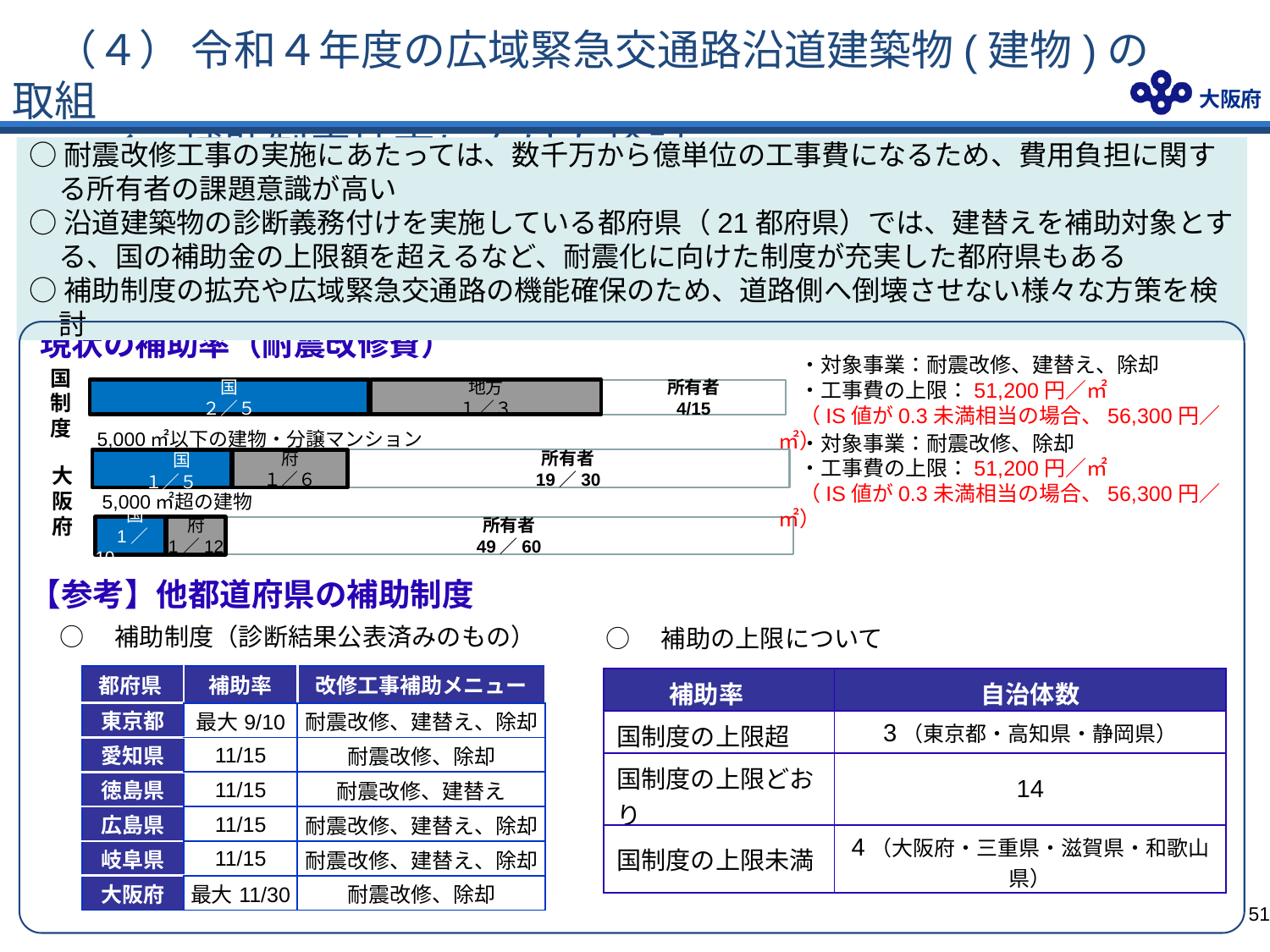

（４） 令和４年度の広域緊急交通路沿道建築物(建物)の取組
　　イ．補助制度拡充に向けた検討
○耐震改修工事の実施にあたっては、数千万から億単位の工事費になるため、費用負担に関する所有者の課題意識が高い
○沿道建築物の診断義務付けを実施している都府県（21都府県）では、建替えを補助対象とする、国の補助金の上限額を超えるなど、耐震化に向けた制度が充実した都府県もある
○補助制度の拡充や広域緊急交通路の機能確保のため、道路側へ倒壊させない様々な方策を検討
現状の補助率（耐震改修費）

・対象事業：耐震改修、建替え、除却
・工事費の上限：51,200円／㎡
（IS値が0.3未満相当の場合、56,300円／㎡）
国
制
度
国
２／５
地方
１／３
所有者
4/15
5,000㎡以下の建物・分譲マンション
　　　　国
　　　１／５
府
１／６
所有者
19／30
・対象事業：耐震改修、除却
・工事費の上限：51,200円／㎡
（IS値が0.3未満相当の場合、56,300円／㎡）
大
阪
府
5,000㎡超の建物
　　国
　1／10
府
1／12
所有者
49／60
【参考】他都道府県の補助制度
○　補助制度（診断結果公表済みのもの）
○　補助の上限について
| 都府県 | 補助率 | 改修工事補助メニュー |
| --- | --- | --- |
| 東京都 | 最大9/10 | 耐震改修、建替え、除却 |
| 愛知県 | 11/15 | 耐震改修、除却 |
| 徳島県 | 11/15 | 耐震改修、建替え |
| 広島県 | 11/15 | 耐震改修、建替え、除却 |
| 岐阜県 | 11/15 | 耐震改修、建替え、除却 |
| 大阪府 | 最大11/30 | 耐震改修、除却 |
| 補助率 | 自治体数 |
| --- | --- |
| 国制度の上限超 | 3（東京都・高知県・静岡県） |
| 国制度の上限どおり | 14 |
| 国制度の上限未満 | 4（大阪府・三重県・滋賀県・和歌山県） |
51